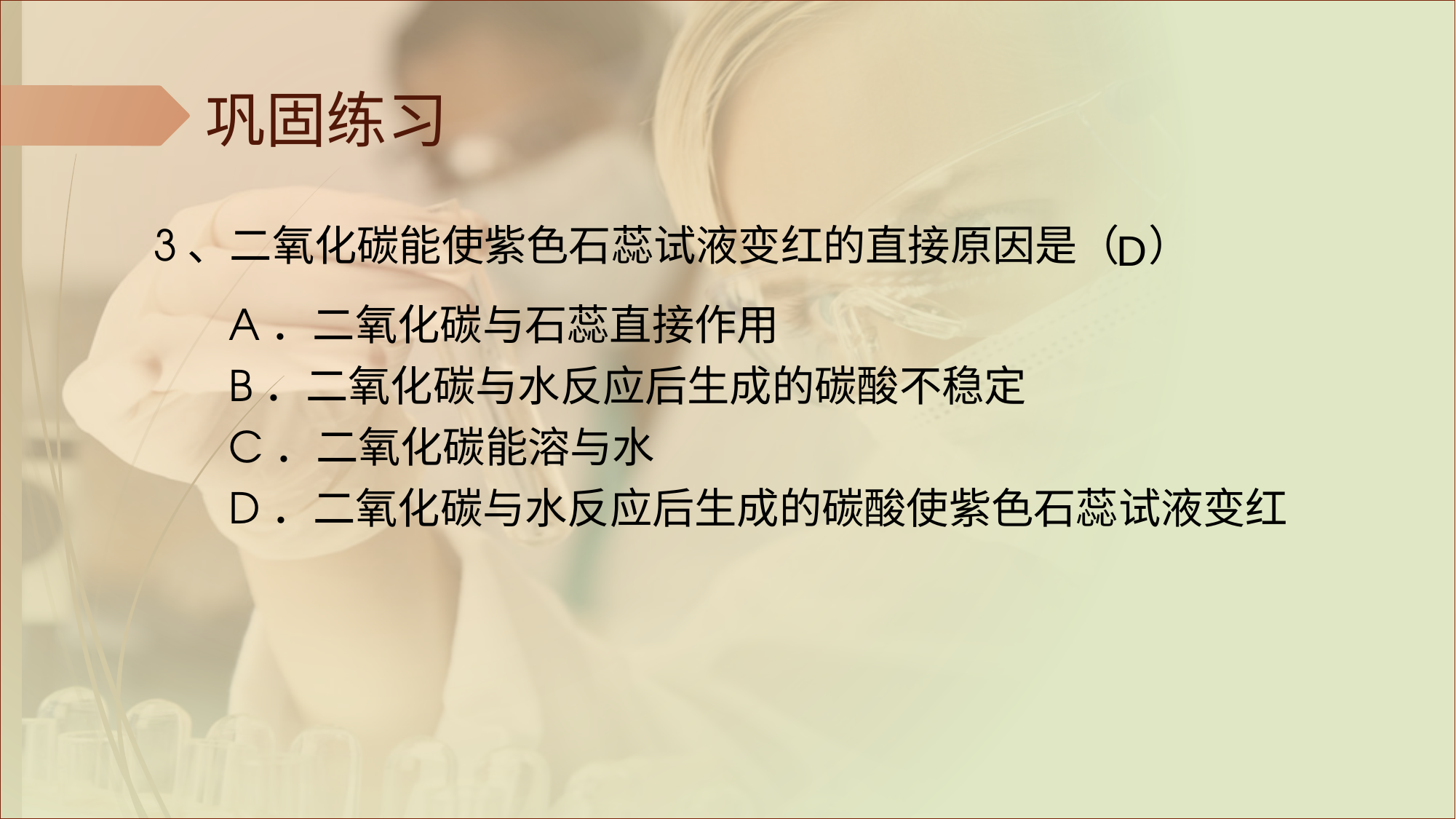

巩固练习
3、二氧化碳能使紫色石蕊试液变红的直接原因是（   ）
A．二氧化碳与石蕊直接作用
B．二氧化碳与水反应后生成的碳酸不稳定
C．二氧化碳能溶与水
D．二氧化碳与水反应后生成的碳酸使紫色石蕊试液变红
D